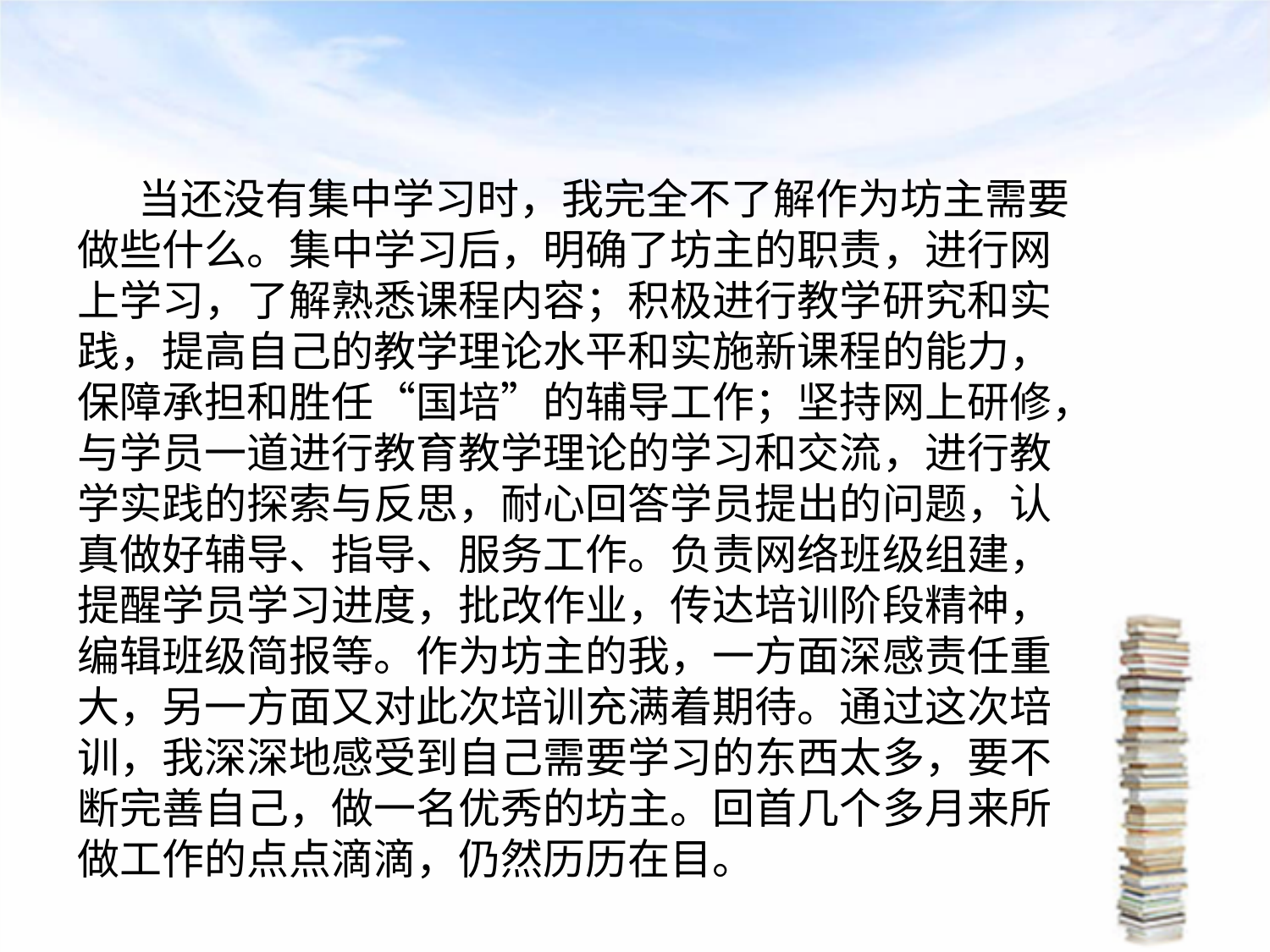

#
      当还没有集中学习时，我完全不了解作为坊主需要做些什么。集中学习后，明确了坊主的职责，进行网上学习，了解熟悉课程内容；积极进行教学研究和实践，提高自己的教学理论水平和实施新课程的能力，保障承担和胜任“国培”的辅导工作；坚持网上研修，与学员一道进行教育教学理论的学习和交流，进行教学实践的探索与反思，耐心回答学员提出的问题，认真做好辅导、指导、服务工作。负责网络班级组建，提醒学员学习进度，批改作业，传达培训阶段精神，编辑班级简报等。作为坊主的我，一方面深感责任重大，另一方面又对此次培训充满着期待。通过这次培训，我深深地感受到自己需要学习的东西太多，要不断完善自己，做一名优秀的坊主。回首几个多月来所做工作的点点滴滴，仍然历历在目。